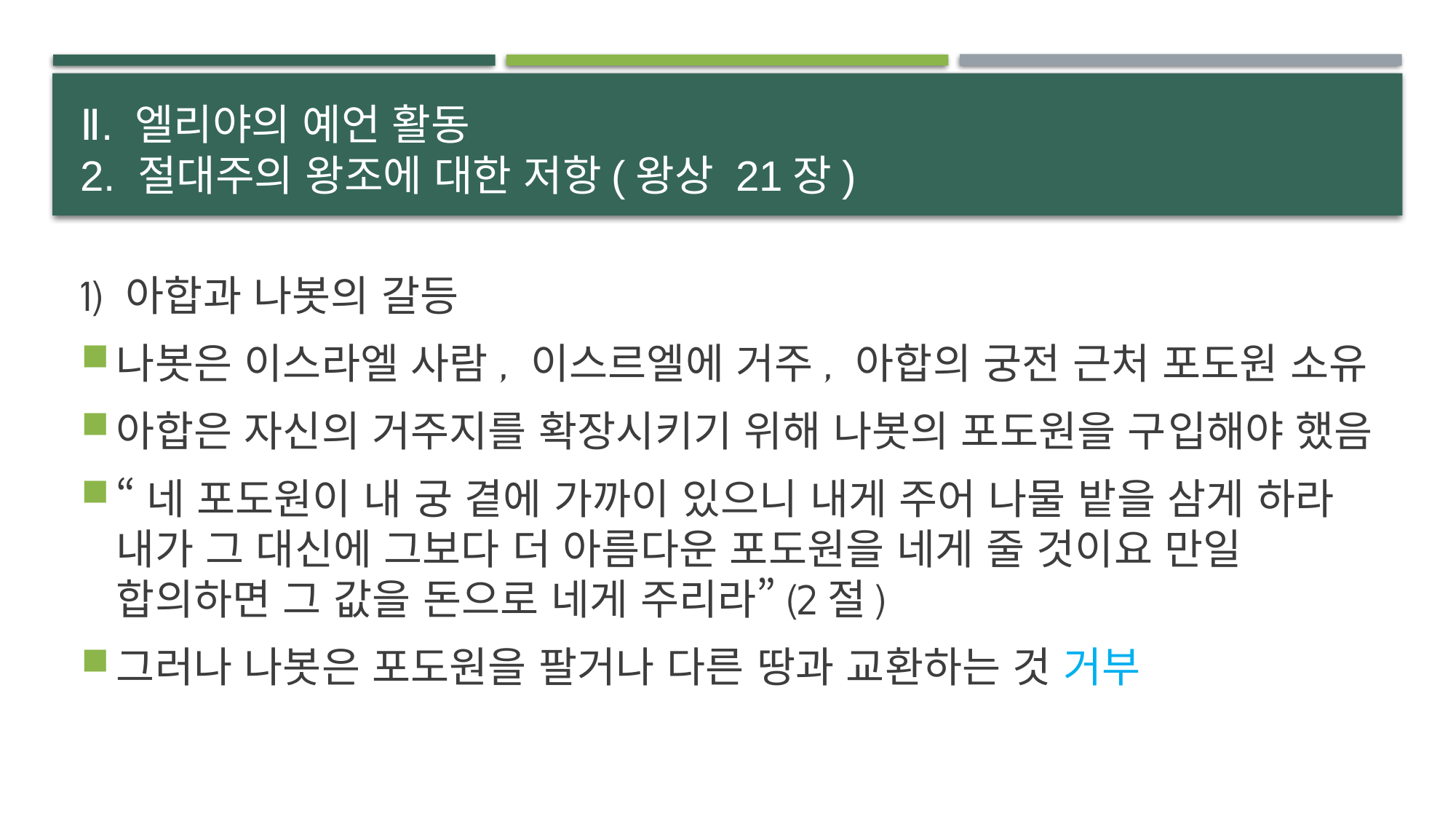

# Ⅱ. 엘리야의 예언 활동 2. 절대주의 왕조에 대한 저항(왕상 21장)
1) 아합과 나봇의 갈등
나봇은 이스라엘 사람, 이스르엘에 거주, 아합의 궁전 근처 포도원 소유
아합은 자신의 거주지를 확장시키기 위해 나봇의 포도원을 구입해야 했음
“네 포도원이 내 궁 곁에 가까이 있으니 내게 주어 나물 밭을 삼게 하라 내가 그 대신에 그보다 더 아름다운 포도원을 네게 줄 것이요 만일 합의하면 그 값을 돈으로 네게 주리라”(2절)
그러나 나봇은 포도원을 팔거나 다른 땅과 교환하는 것 거부